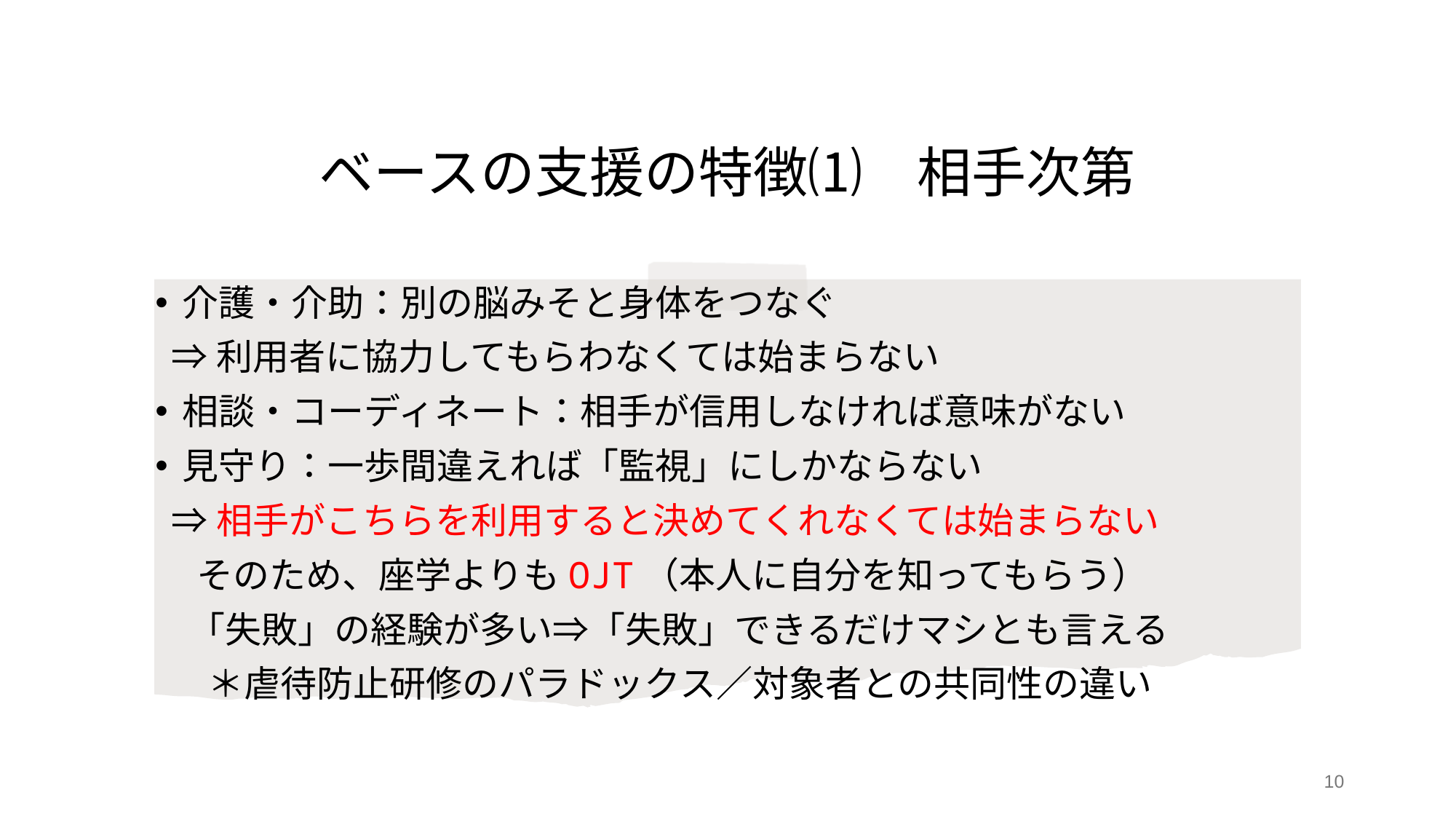

# ベースの支援の特徴⑴　相手次第

介護・介助：別の脳みそと身体をつなぐ
  ⇒利用者に協力してもらわなくては始まらない
相談・コーディネート：相手が信用しなければ意味がない
見守り：一歩間違えれば「監視」にしかならない
  ⇒相手がこちらを利用すると決めてくれなくては始まらない
    そのため、座学よりもOJT（本人に自分を知ってもらう）
   「失敗」の経験が多い⇒「失敗」できるだけマシとも言える
　  ＊虐待防止研修のパラドックス／対象者との共同性の違い

10